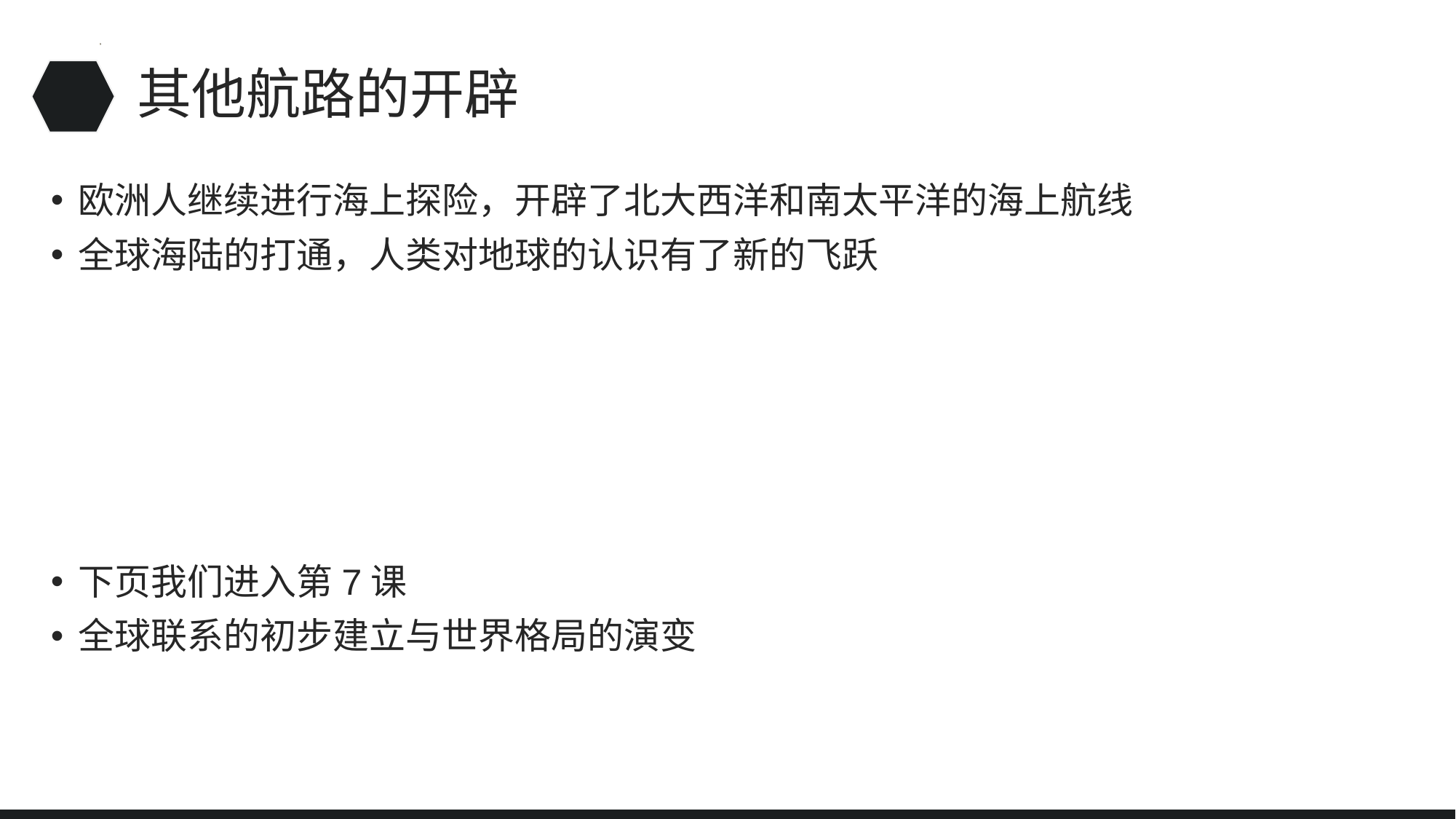

# 其他航路的开辟
欧洲人继续进行海上探险，开辟了北大西洋和南太平洋的海上航线
全球海陆的打通，人类对地球的认识有了新的飞跃

下页我们进入第7课
全球联系的初步建立与世界格局的演变